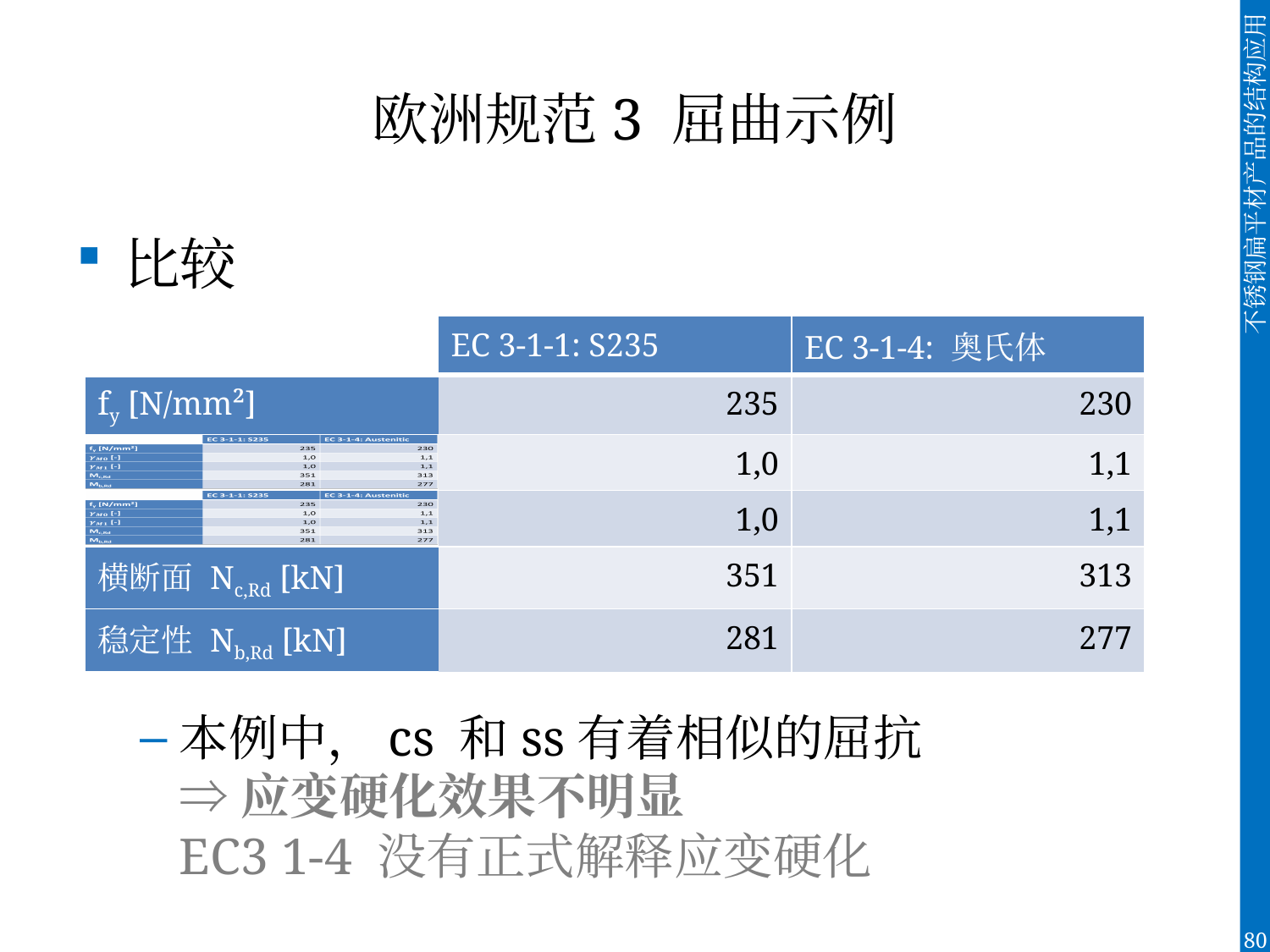

# 欧洲规范3 屈曲示例
比较

本例中，cs 和ss有着相似的屈抗
⇒ 应变硬化效果不明显
EC3 1-4 没有正式解释应变硬化
|  | EC 3-1-1: S235 | EC 3-1-4: 奥氏体 |
| --- | --- | --- |
| fy [N/mm²] | 235 | 230 |
|  | 1,0 | 1,1 |
|  | 1,0 | 1,1 |
| 横断面 Nc,Rd [kN] | 351 | 313 |
| 稳定性 Nb,Rd [kN] | 281 | 277 |
80